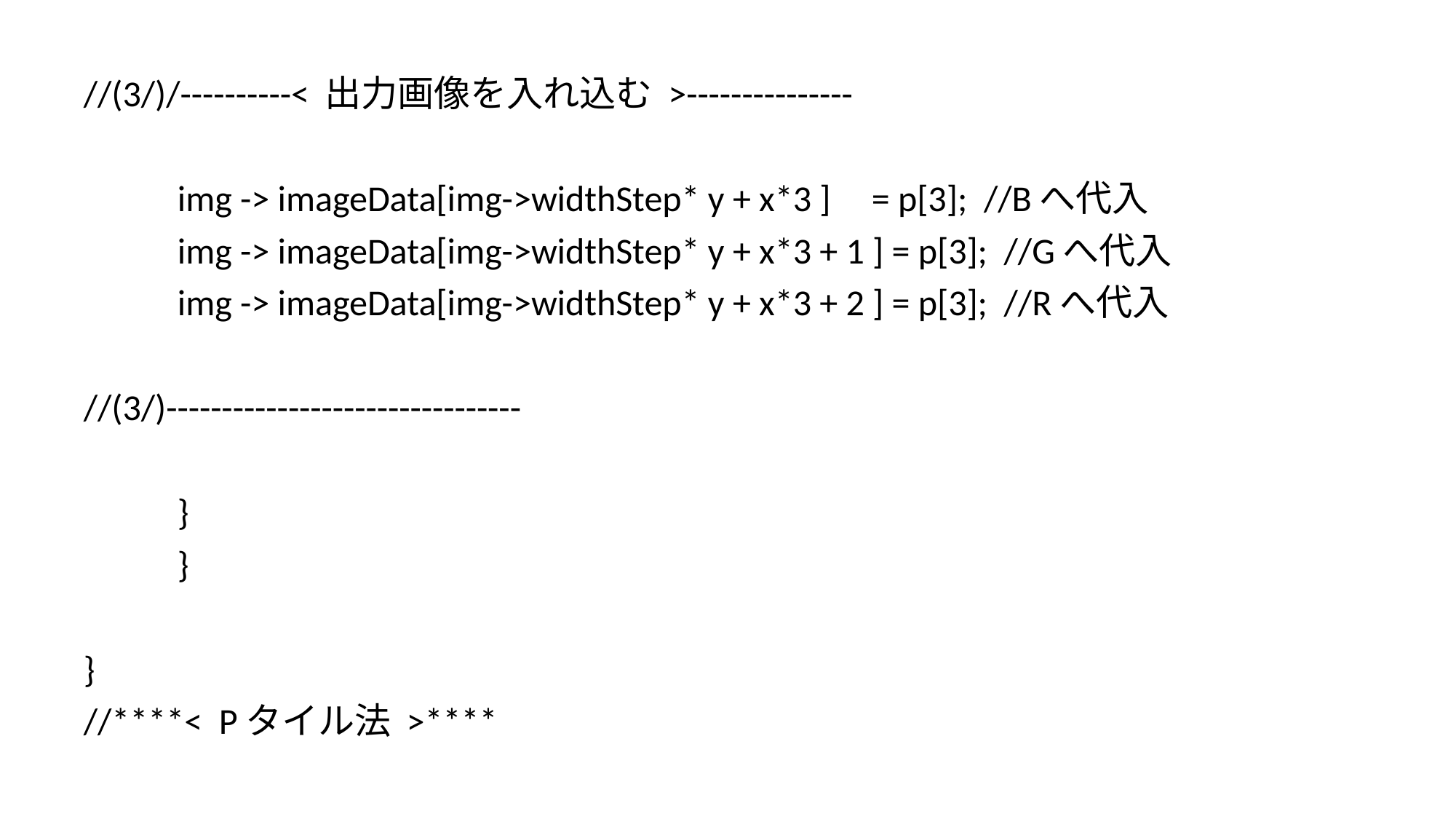

//(3/)/----------< 出力画像を入れ込む >---------------

			img -> imageData[img->widthStep* y + x*3 ]     = p[3];  //Bへ代入
			img -> imageData[img->widthStep* y + x*3 + 1 ] = p[3];  //Gへ代入
			img -> imageData[img->widthStep* y + x*3 + 2 ] = p[3];  //Rへ代入

//(3/)--------------------------------

		}
	}

}
//****<  Pタイル法 >****